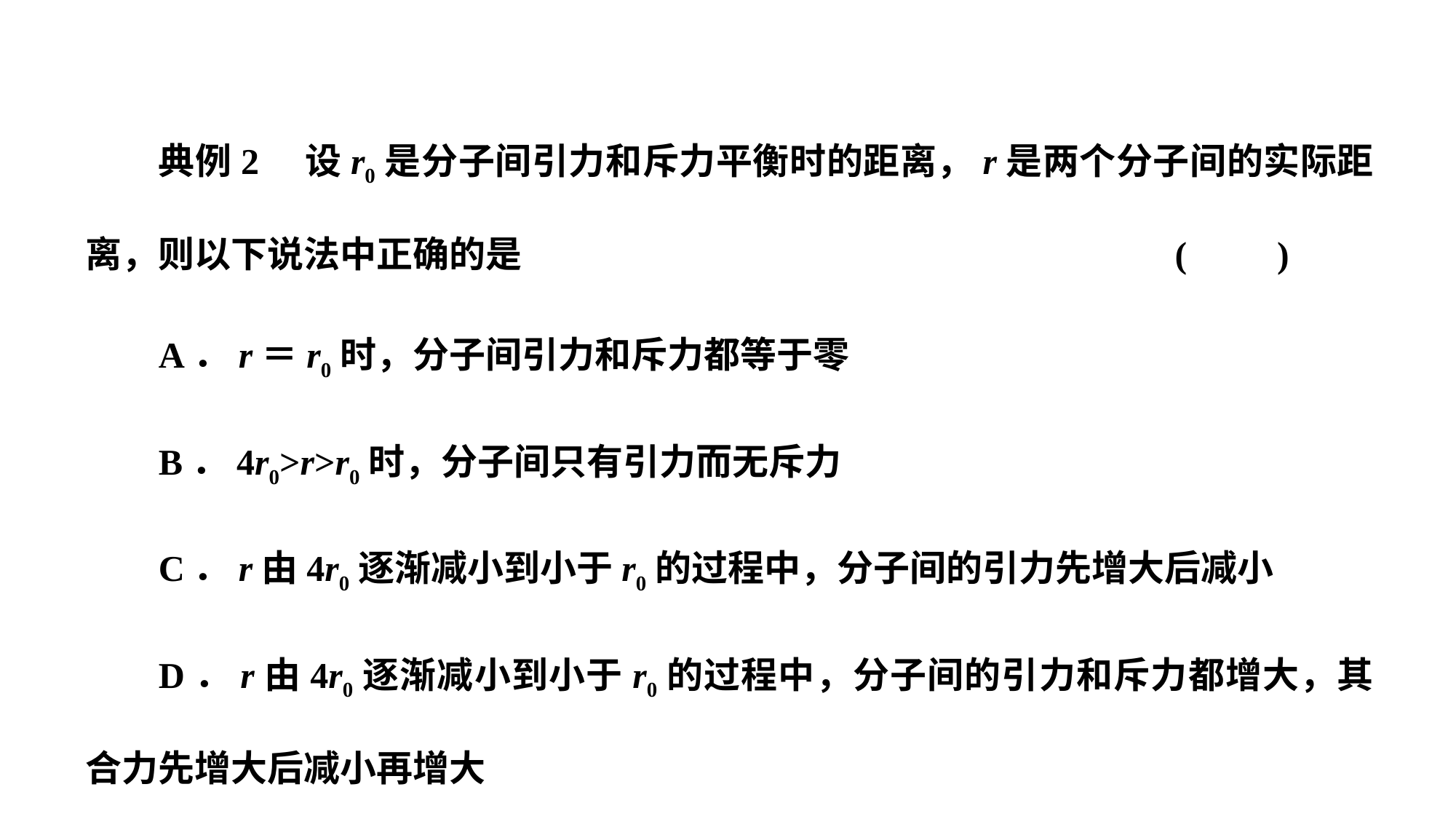

典例2　设r0是分子间引力和斥力平衡时的距离，r是两个分子间的实际距离，则以下说法中正确的是					            (　　)
A．r＝r0时，分子间引力和斥力都等于零
B．4r0>r>r0时，分子间只有引力而无斥力
C．r由4r0逐渐减小到小于r0的过程中，分子间的引力先增大后减小
D．r由4r0逐渐减小到小于r0的过程中，分子间的引力和斥力都增大，其合力先增大后减小再增大